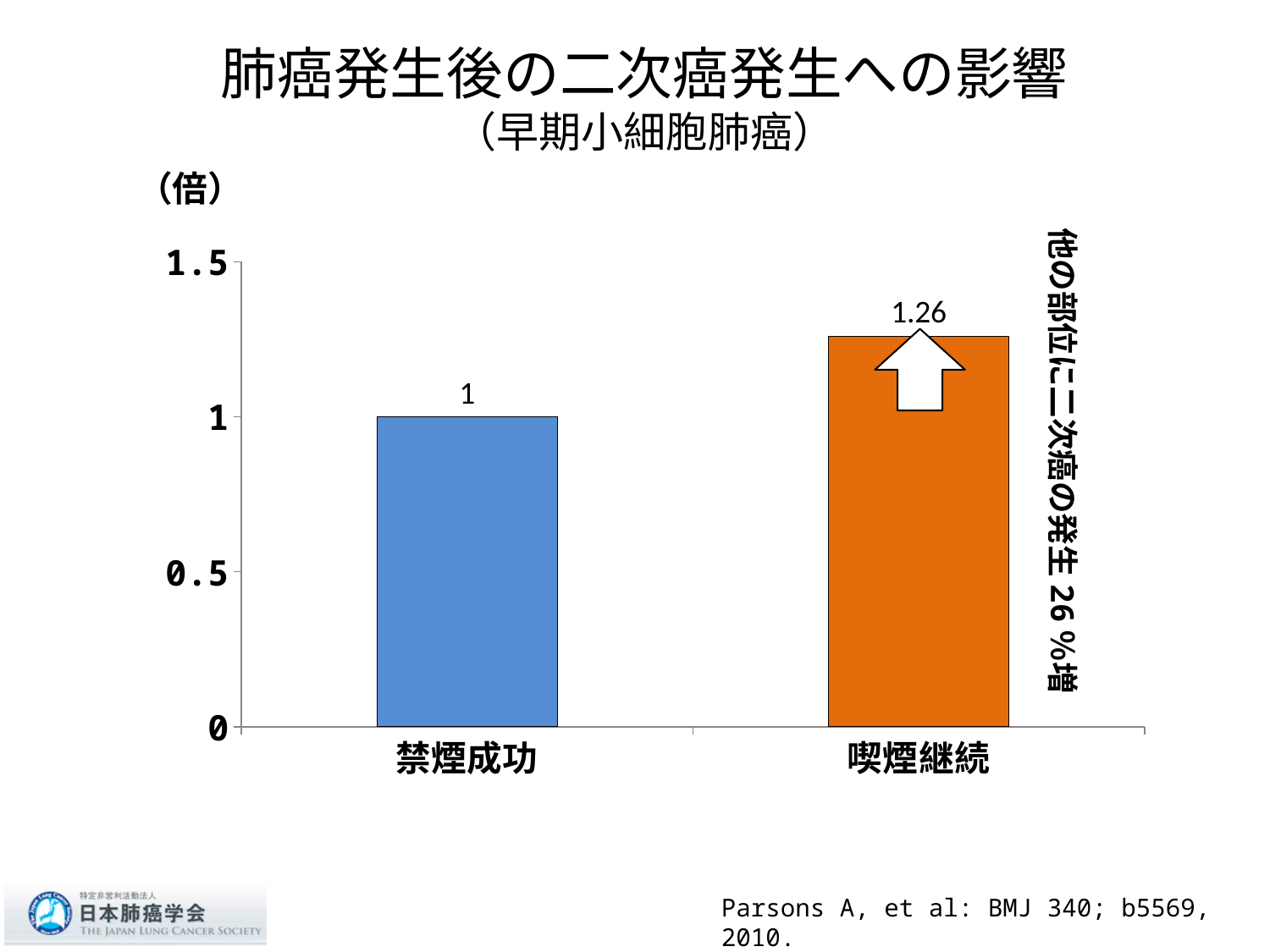

# 肺癌発生後の二次癌発生への影響 （早期小細胞肺癌）
（倍）
他の部位に二次癌の発生26％増

### Chart

| Category | 系列 1 |
|---|---|
| 禁煙成功 | 1.0 |
| 喫煙継続 | 1.26 |
Parsons A, et al: BMJ 340; b5569, 2010.